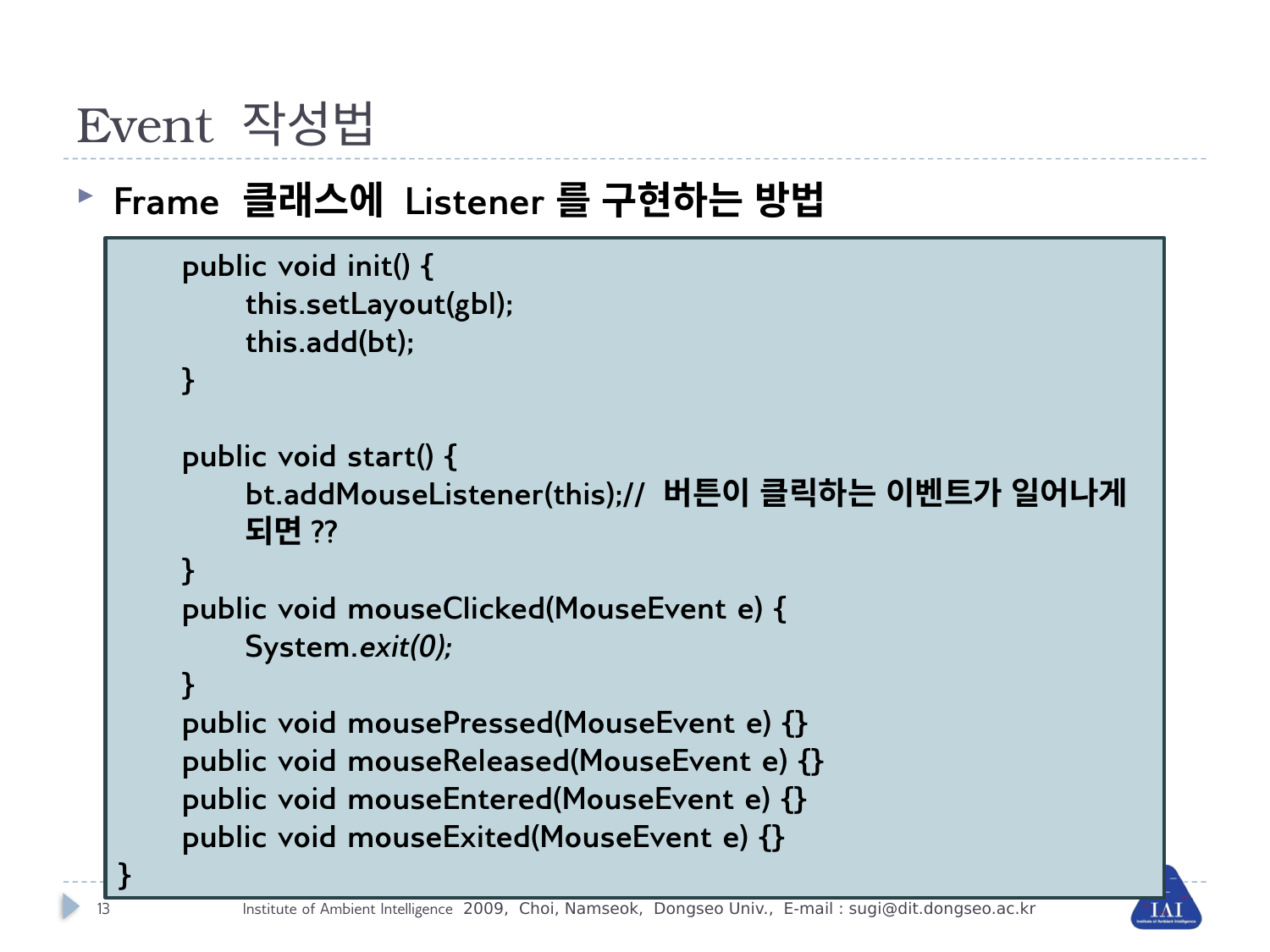

# Event 작성법
Frame 클래스에 Listener를 구현하는 방법

public void init() {
this.setLayout(gbl);
this.add(bt);
}

public void start() {
bt.addMouseListener(this);// 버튼이 클릭하는 이벤트가 일어나게 되면??
}
public void mouseClicked(MouseEvent e) {
System.exit(0);
}
public void mousePressed(MouseEvent e) {}
public void mouseReleased(MouseEvent e) {}
public void mouseEntered(MouseEvent e) {}
public void mouseExited(MouseEvent e) {}
}